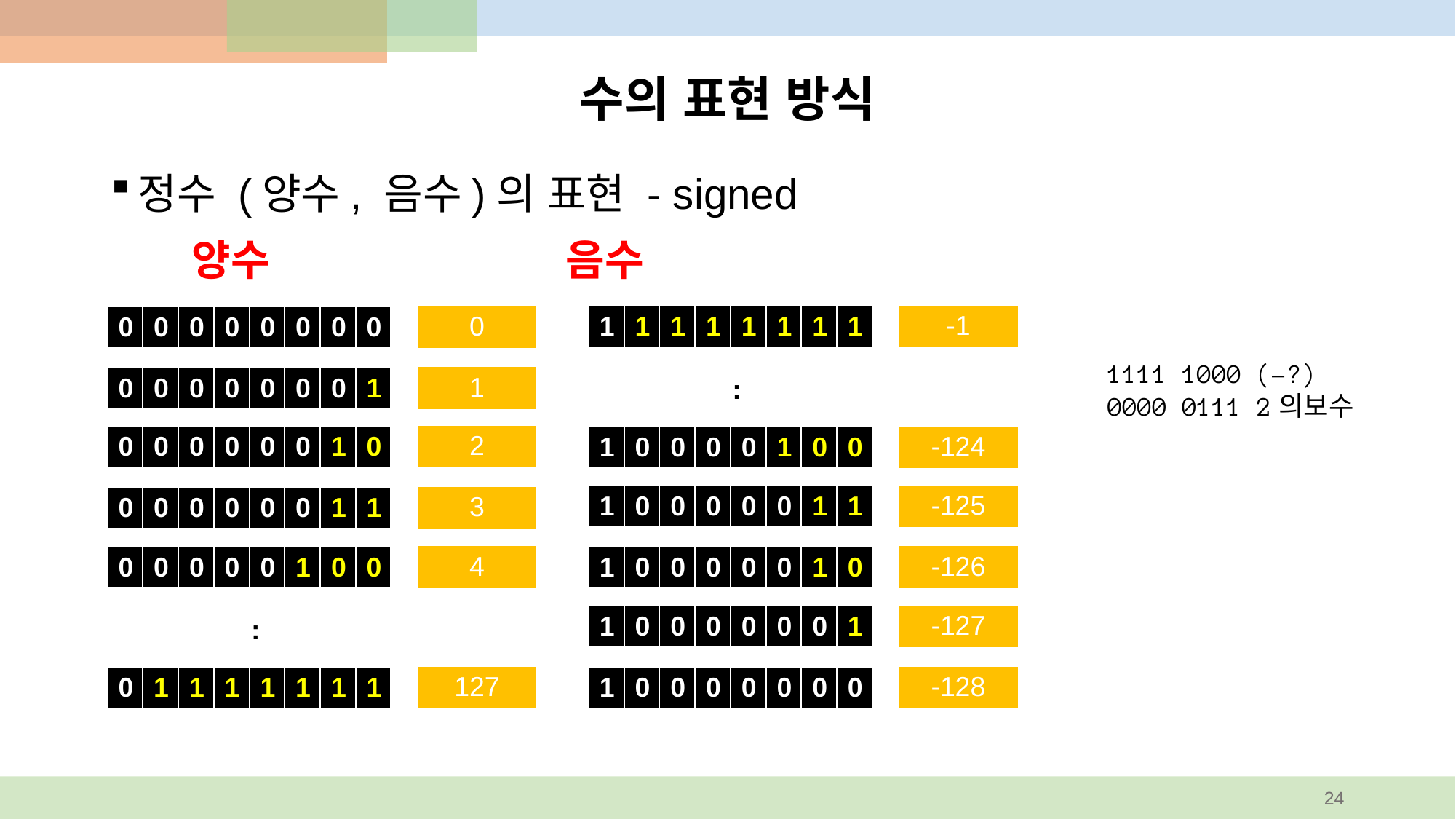

# 수의 표현 방식
정수 (양수, 음수)의 표현 - signed
      양수                         음수

| -1 |
| --- |
| 0 |
| --- |
| 1 | 1 | 1 | 1 | 1 | 1 | 1 | 1 |
| --- | --- | --- | --- | --- | --- | --- | --- |
| 0 | 0 | 0 | 0 | 0 | 0 | 0 | 0 |
| --- | --- | --- | --- | --- | --- | --- | --- |
1111 1000 (-?)
0000 0111 2의보수
| 1 |
| --- |
:
| 0 | 0 | 0 | 0 | 0 | 0 | 0 | 1 |
| --- | --- | --- | --- | --- | --- | --- | --- |
| 2 |
| --- |
| -124 |
| --- |
| 0 | 0 | 0 | 0 | 0 | 0 | 1 | 0 |
| --- | --- | --- | --- | --- | --- | --- | --- |
| 1 | 0 | 0 | 0 | 0 | 1 | 0 | 0 |
| --- | --- | --- | --- | --- | --- | --- | --- |
| -125 |
| --- |
| 1 | 0 | 0 | 0 | 0 | 0 | 1 | 1 |
| --- | --- | --- | --- | --- | --- | --- | --- |
| 3 |
| --- |
| 0 | 0 | 0 | 0 | 0 | 0 | 1 | 1 |
| --- | --- | --- | --- | --- | --- | --- | --- |
| 4 |
| --- |
| -126 |
| --- |
| 0 | 0 | 0 | 0 | 0 | 1 | 0 | 0 |
| --- | --- | --- | --- | --- | --- | --- | --- |
| 1 | 0 | 0 | 0 | 0 | 0 | 1 | 0 |
| --- | --- | --- | --- | --- | --- | --- | --- |
| -127 |
| --- |
| 1 | 0 | 0 | 0 | 0 | 0 | 0 | 1 |
| --- | --- | --- | --- | --- | --- | --- | --- |
:
| 127 |
| --- |
| -128 |
| --- |
| 0 | 1 | 1 | 1 | 1 | 1 | 1 | 1 |
| --- | --- | --- | --- | --- | --- | --- | --- |
| 1 | 0 | 0 | 0 | 0 | 0 | 0 | 0 |
| --- | --- | --- | --- | --- | --- | --- | --- |
24